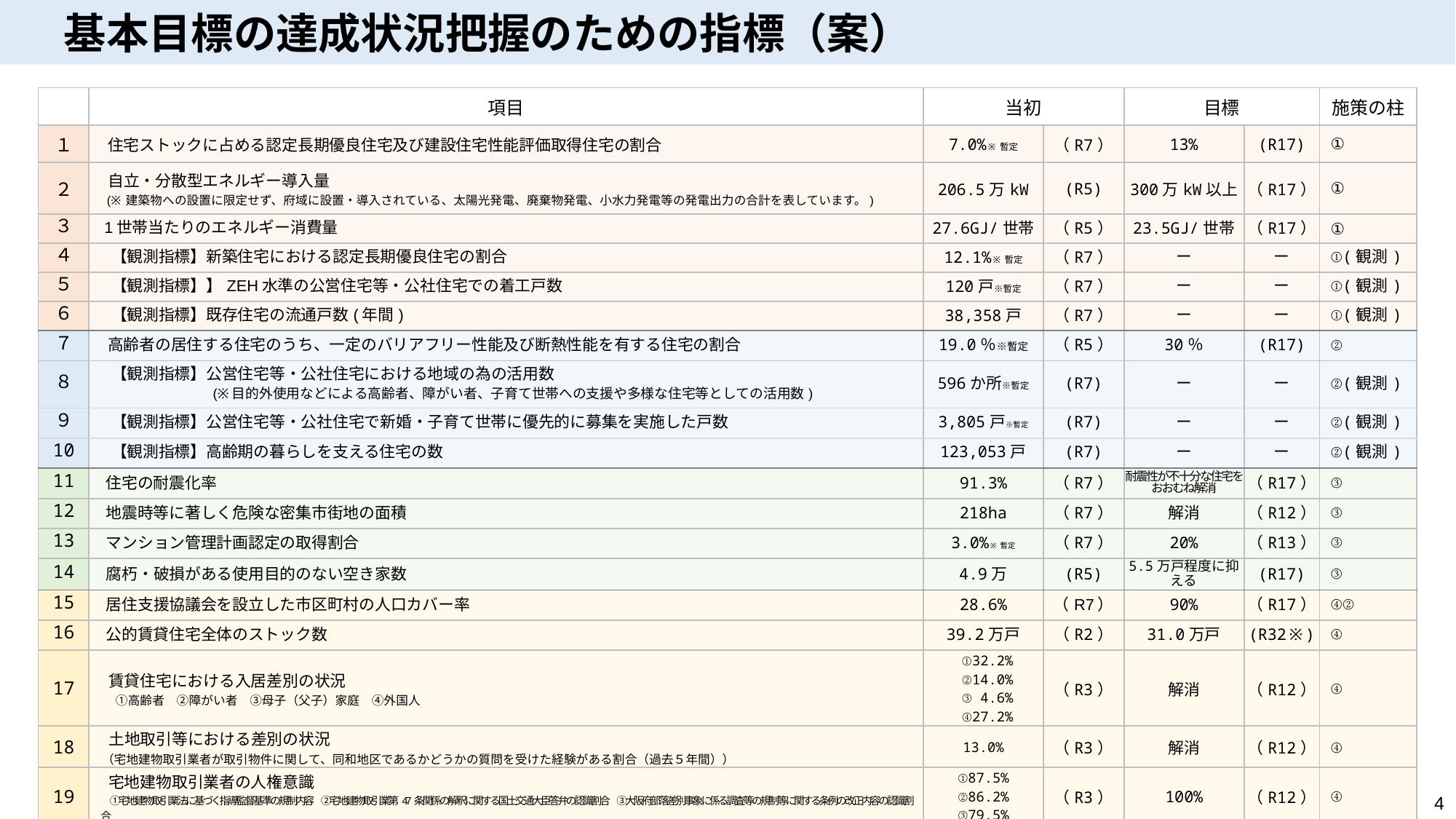

基本目標の達成状況把握のための指標（案）
|  | 項目 | 当初 |  | 目標 |  | 施策の柱 |
| --- | --- | --- | --- | --- | --- | --- |
| １ | 住宅ストックに占める認定長期優良住宅及び建設住宅性能評価取得住宅の割合 | 7.0%※暫定 | （R7） | 13% | (R17) | ① |
| ２ | 自立・分散型エネルギー導入量 (※建築物への設置に限定せず、府域に設置・導入されている、太陽光発電、廃棄物発電、小水力発電等の発電出力の合計を表しています。) | 206.5万kW | (R5) | 300万kW以上 | （R17） | ① |
| ３ | 1世帯当たりのエネルギー消費量 | 27.6GJ/世帯 | （R5） | 23.5GJ/世帯 | （R17） | ① |
| ４ | 【観測指標】新築住宅における認定長期優良住宅の割合 | 12.1%※暫定 | （R7） | ー | ー | ①(観測) |
| ５ | 【観測指標】】ZEH水準の公営住宅等・公社住宅での着工戸数 | 120戸※暫定 | （R7） | ー | ー | ①(観測) |
| ６ | 【観測指標】既存住宅の流通戸数(年間) | 38,358戸 | （R7） | ー | ー | ①(観測) |
| ７ | 高齢者の居住する住宅のうち、一定のバリアフリー性能及び断熱性能を有する住宅の割合 | 19.0％※暫定 | （R5） | 30％ | (R17) | ② |
| ８ | 【観測指標】公営住宅等・公社住宅における地域の為の活用数 　　　　　　　　(※目的外使用などによる高齢者、障がい者、子育て世帯への支援や多様な住宅等としての活用数) | 596か所※暫定 | (R7) | ー | ー | ②(観測) |
| ９ | 【観測指標】公営住宅等・公社住宅で新婚・子育て世帯に優先的に募集を実施した戸数 | 3,805戸※暫定 | (R7) | ー | ー | ②(観測) |
| 10 | 【観測指標】高齢期の暮らしを支える住宅の数 | 123,053戸 | (R7) | ー | ー | ②(観測) |
| 11 | 住宅の耐震化率 | 91.3% | （R7） | 耐震性が不十分な住宅をおおむね解消 | （R17） | ③ |
| 12 | 地震時等に著しく危険な密集市街地の面積 | 218ha | （R7） | 解消 | （R12） | ③ |
| 13 | マンション管理計画認定の取得割合 | 3.0%※暫定 | （R7） | 20% | （R13） | ③ |
| 14 | 腐朽・破損がある使用目的のない空き家数 | 4.9万 | (R5) | 5.5万戸程度に抑える | (R17) | ③ |
| 15 | 居住支援協議会を設立した市区町村の人口カバー率 | 28.6% | （R7） | 90% | （R17） | ④② |
| 16 | 公的賃貸住宅全体のストック数 | 39.2万戸 | （R2） | 31.0万戸 | (R32※) | ④ |
| 17 | 賃貸住宅における入居差別の状況 　①高齢者　②障がい者　③母子（父子）家庭　④外国人 | ①32.2% ②14.0% ③ 4.6% ④27.2% | （R3） | 解消 | （R12） | ④ |
| 18 | 土地取引等における差別の状況 （宅地建物取引業者が取引物件に関して、同和地区であるかどうかの質問を受けた経験がある割合（過去５年間）） | 13.0% | （R3） | 解消 | （R12） | ④ |
| 19 | 宅地建物取引業者の人権意識 　 ①宅地建物取引業法に基づく指導監督基準の規制内容　②宅地建物取引業第47条関係の解釈に関する国土交通大臣答弁の認識割合　③大阪府部落差別事象に係る調査等の規制等に関する条例の改正内容の認識割合 | ①87.5% ②86.2% ③79.5% | （R3） | 100% | （R12） | ④ |
4